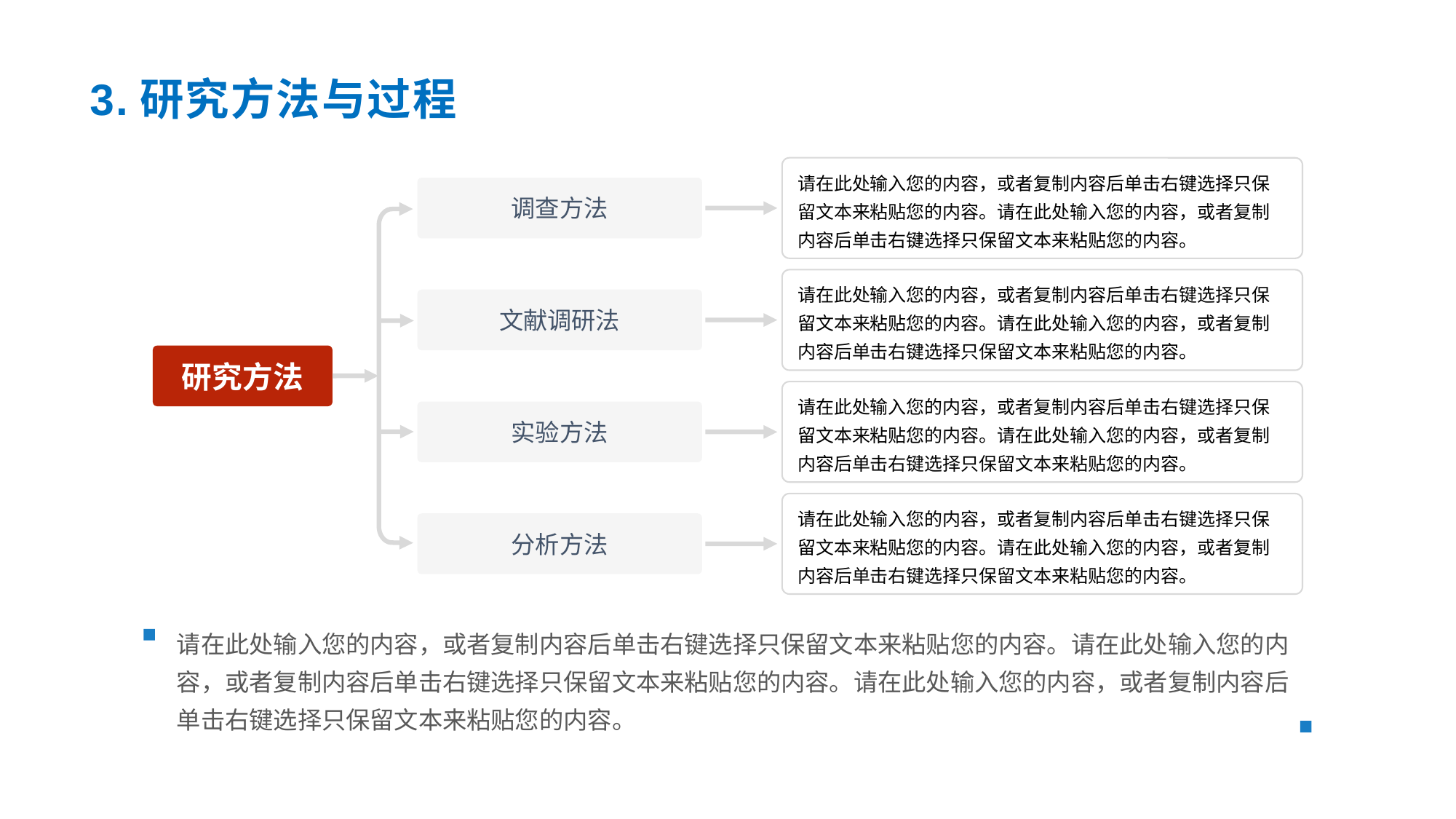

# 3.研究方法与过程

请在此处输入您的内容，或者复制内容后单击右键选择只保留文本来粘贴您的内容。请在此处输入您的内容，或者复制内容后单击右键选择只保留文本来粘贴您的内容。
调查方法

请在此处输入您的内容，或者复制内容后单击右键选择只保留文本来粘贴您的内容。请在此处输入您的内容，或者复制内容后单击右键选择只保留文本来粘贴您的内容。
文献调研法

研究方法

请在此处输入您的内容，或者复制内容后单击右键选择只保留文本来粘贴您的内容。请在此处输入您的内容，或者复制内容后单击右键选择只保留文本来粘贴您的内容。
实验方法

请在此处输入您的内容，或者复制内容后单击右键选择只保留文本来粘贴您的内容。请在此处输入您的内容，或者复制内容后单击右键选择只保留文本来粘贴您的内容。
分析方法

请在此处输入您的内容，或者复制内容后单击右键选择只保留文本来粘贴您的内容。请在此处输入您的内容，或者复制内容后单击右键选择只保留文本来粘贴您的内容。请在此处输入您的内容，或者复制内容后单击右键选择只保留文本来粘贴您的内容。